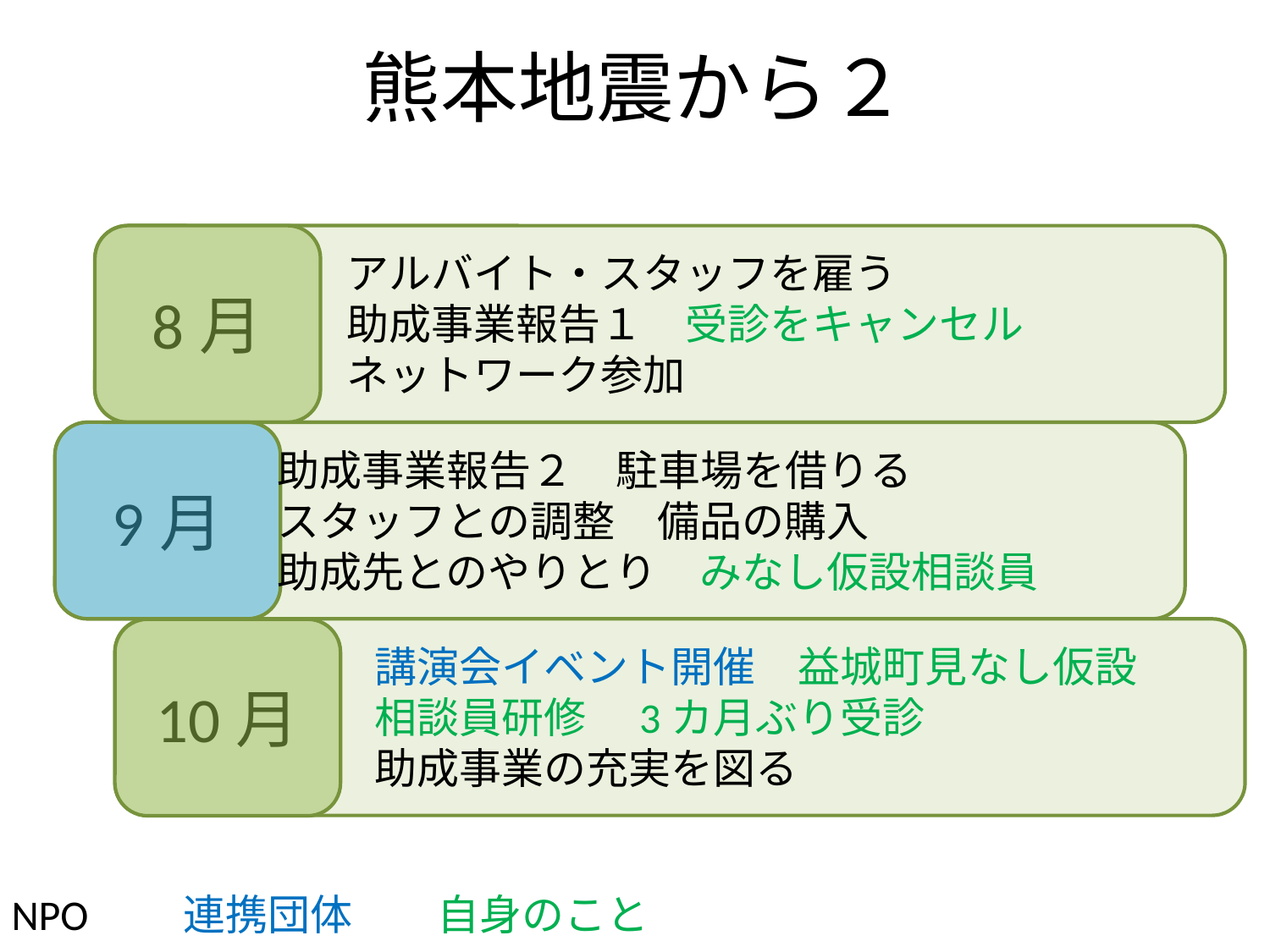

# 熊本地震から２

8月
アルバイト・スタッフを雇う
助成事業報告１　受診をキャンセル
ネットワーク参加

9月
助成事業報告２　駐車場を借りる
スタッフとの調整　備品の購入
助成先とのやりとり　みなし仮設相談員

10月
講演会イベント開催　益城町見なし仮設
相談員研修　3カ月ぶり受診
助成事業の充実を図る
NPO　　連携団体　　自身のこと